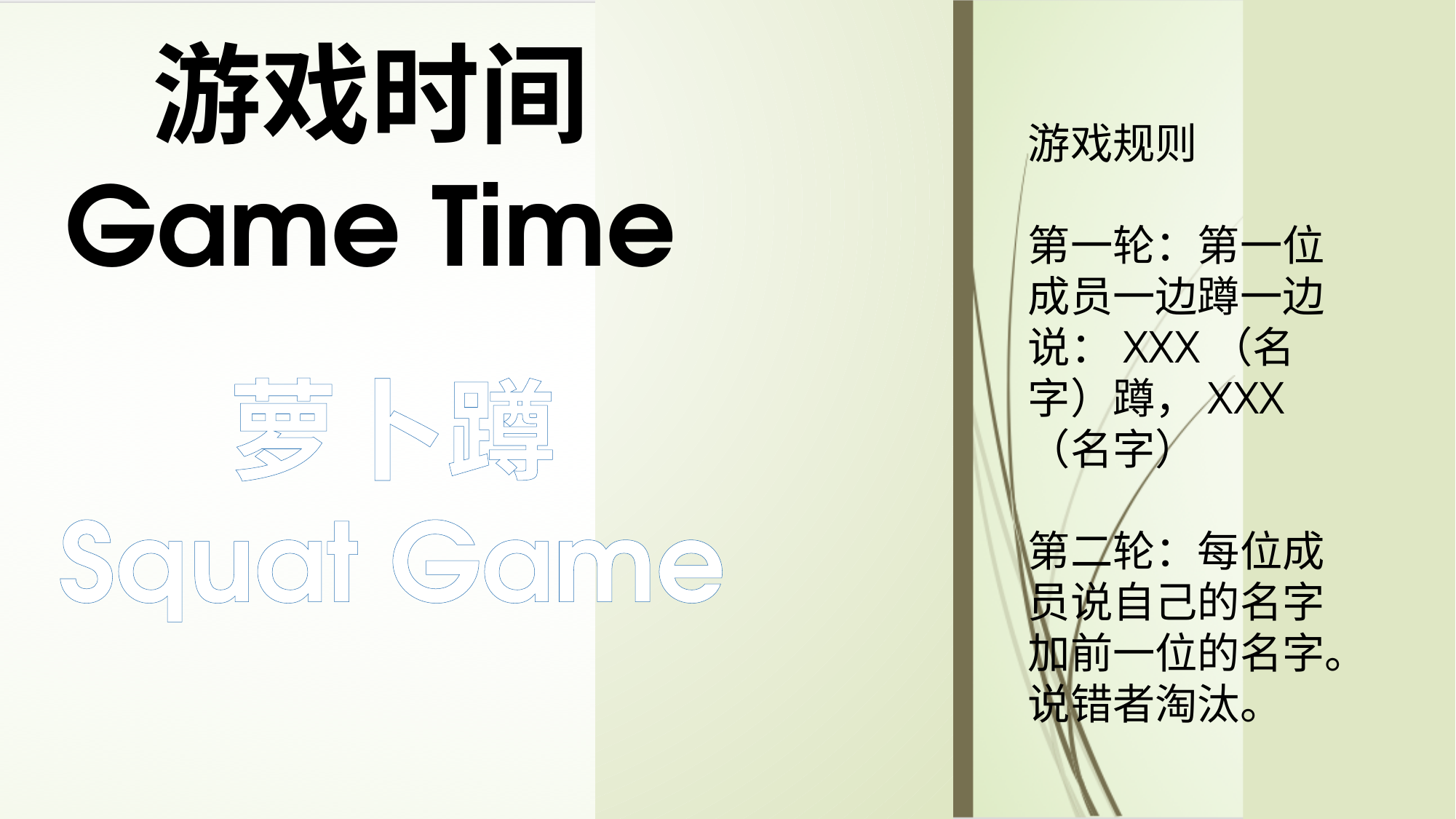

游戏时间
Game Time

游戏规则

第一轮：第一位成员一边蹲一边说：XXX（名字）蹲，XXX（名字）

第二轮：每位成员说自己的名字加前一位的名字。说错者淘汰。
萝卜蹲
Squat Game